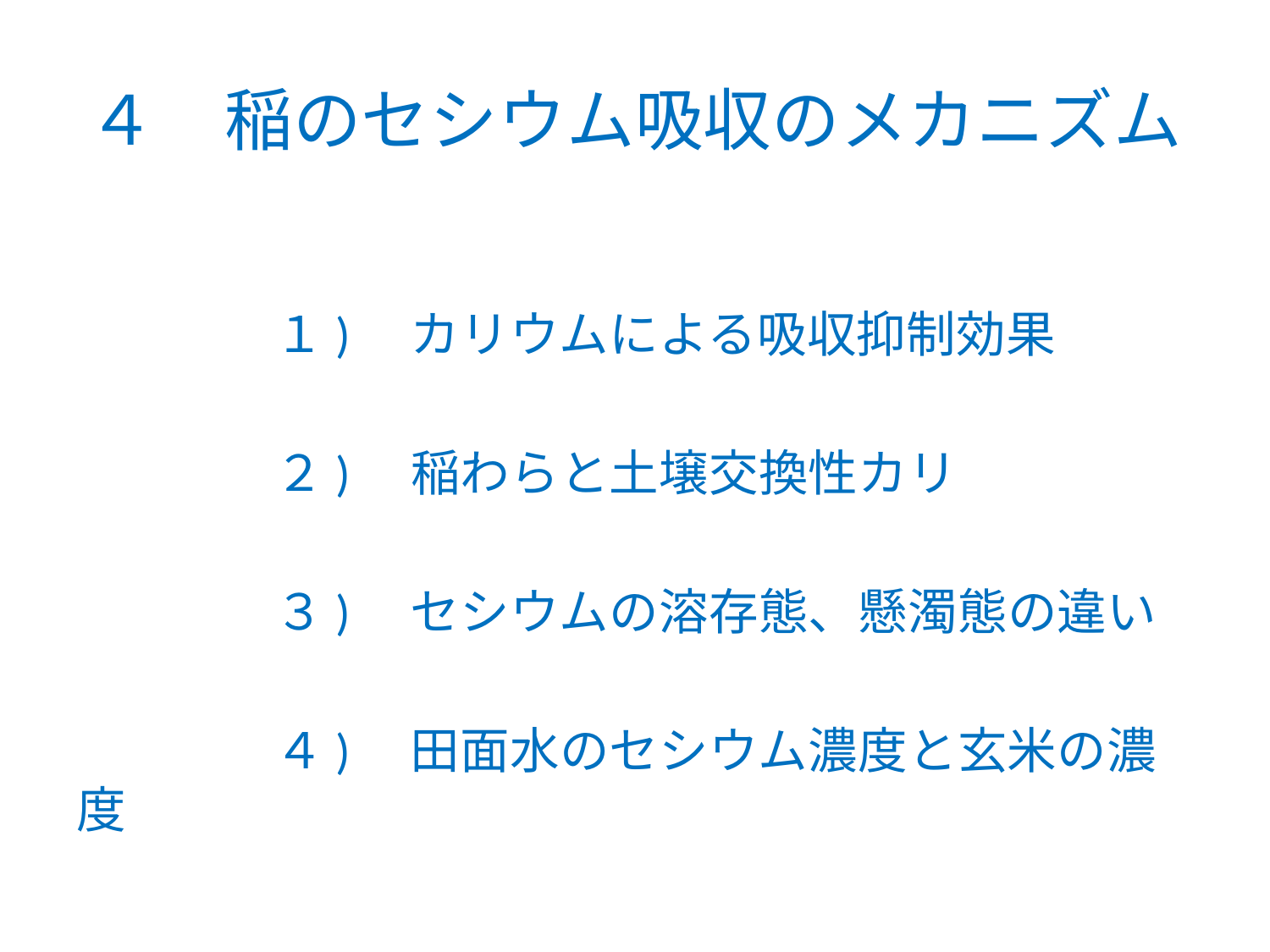

# ４　稲のセシウム吸収のメカニズム
　　　　１)　カリウムによる吸収抑制効果

　　　　２)　稲わらと土壌交換性カリ

　　　　３)　セシウムの溶存態、懸濁態の違い

　　　　４)　田面水のセシウム濃度と玄米の濃度